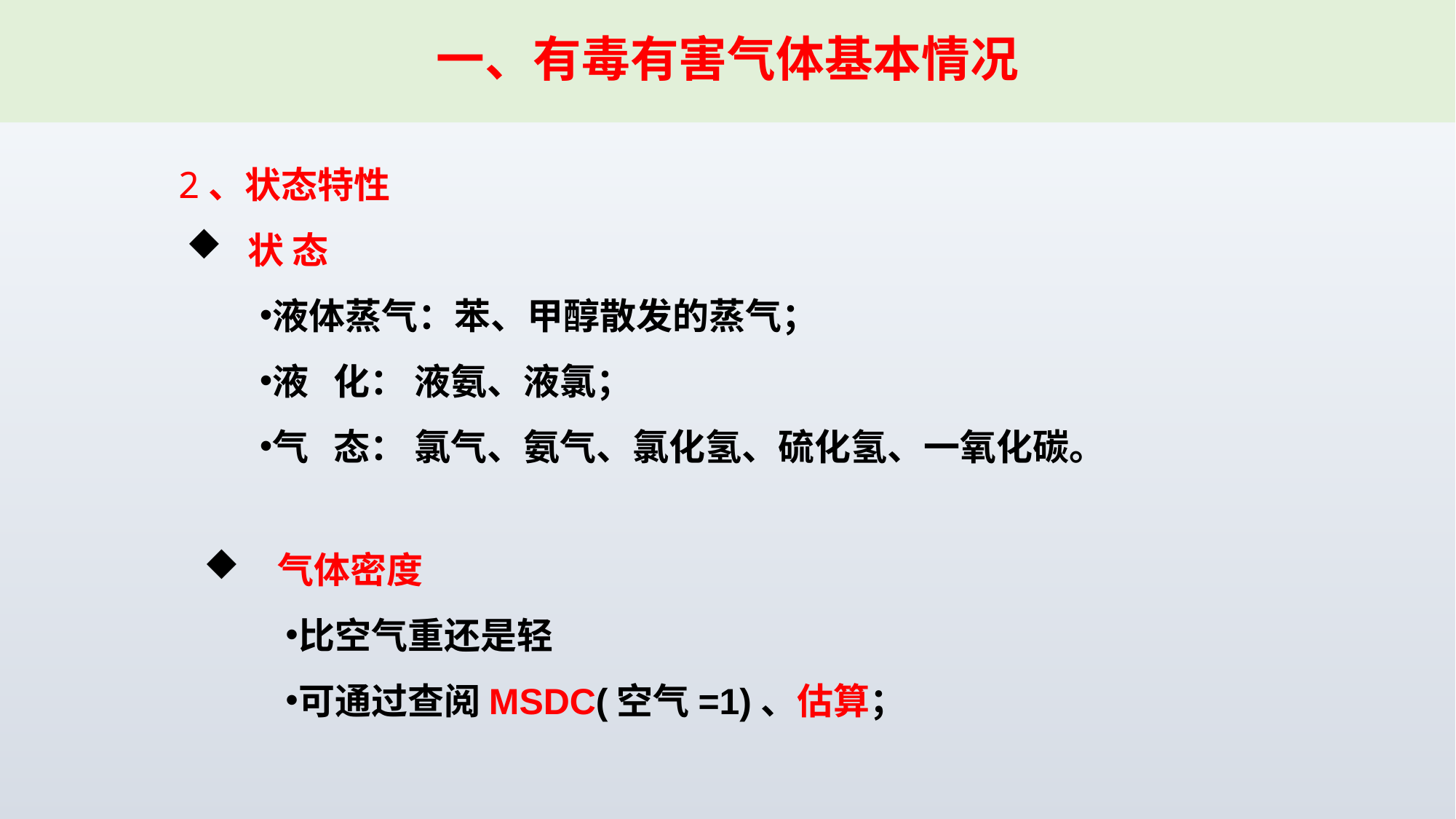

# 一、有毒有害气体基本情况
2、状态特性
  状 态
液体蒸气：苯、甲醇散发的蒸气；
液   化： 液氨、液氯；
气   态： 氯气、氨气、氯化氢、硫化氢、一氧化碳。
   气体密度
比空气重还是轻
可通过查阅MSDC(空气=1)、估算；